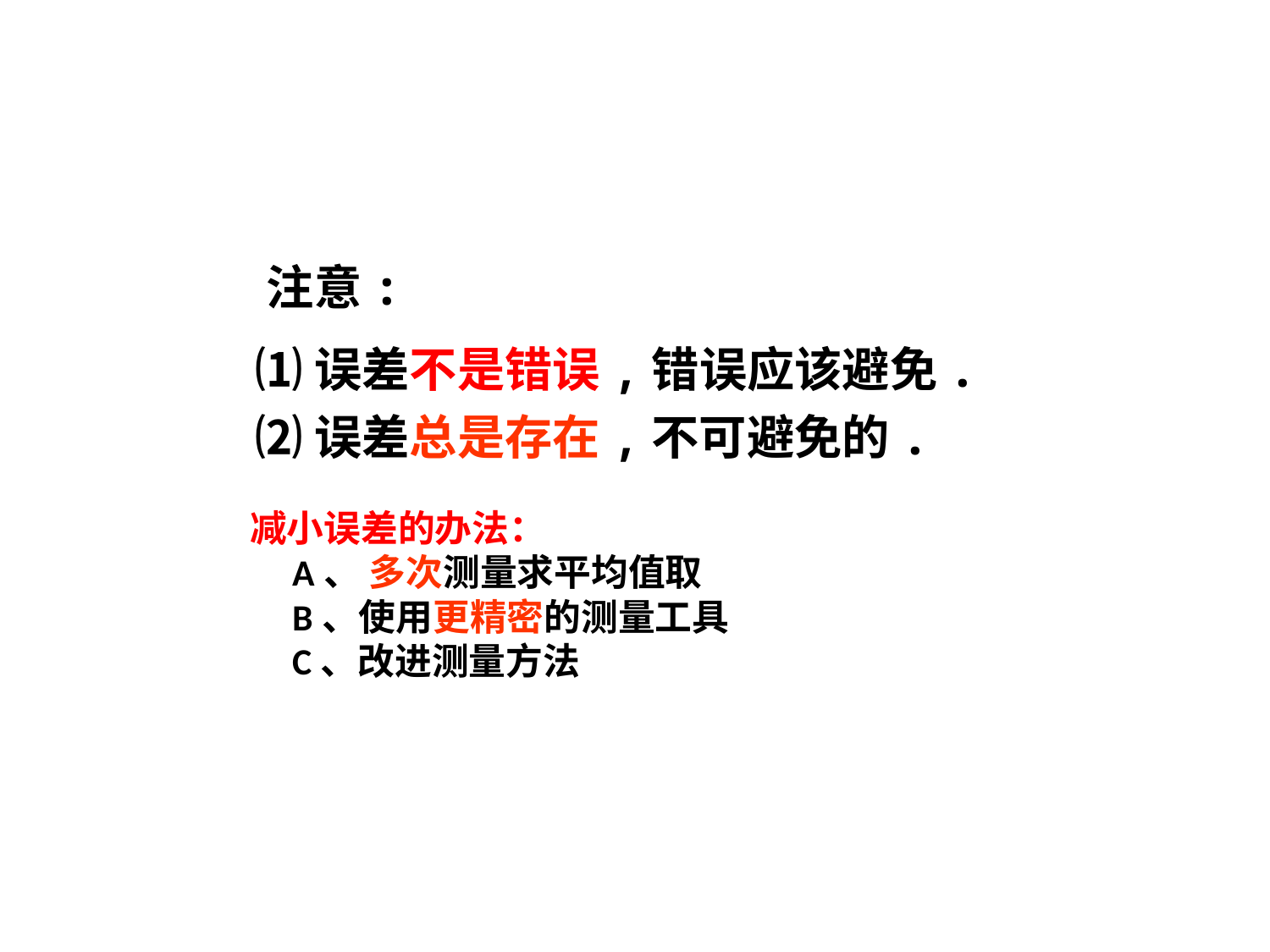

注意:
⑴误差不是错误,错误应该避免.
⑵误差总是存在,不可避免的.
减小误差的办法：
     A、 多次测量求平均值取
     B、使用更精密的测量工具
     C、改进测量方法